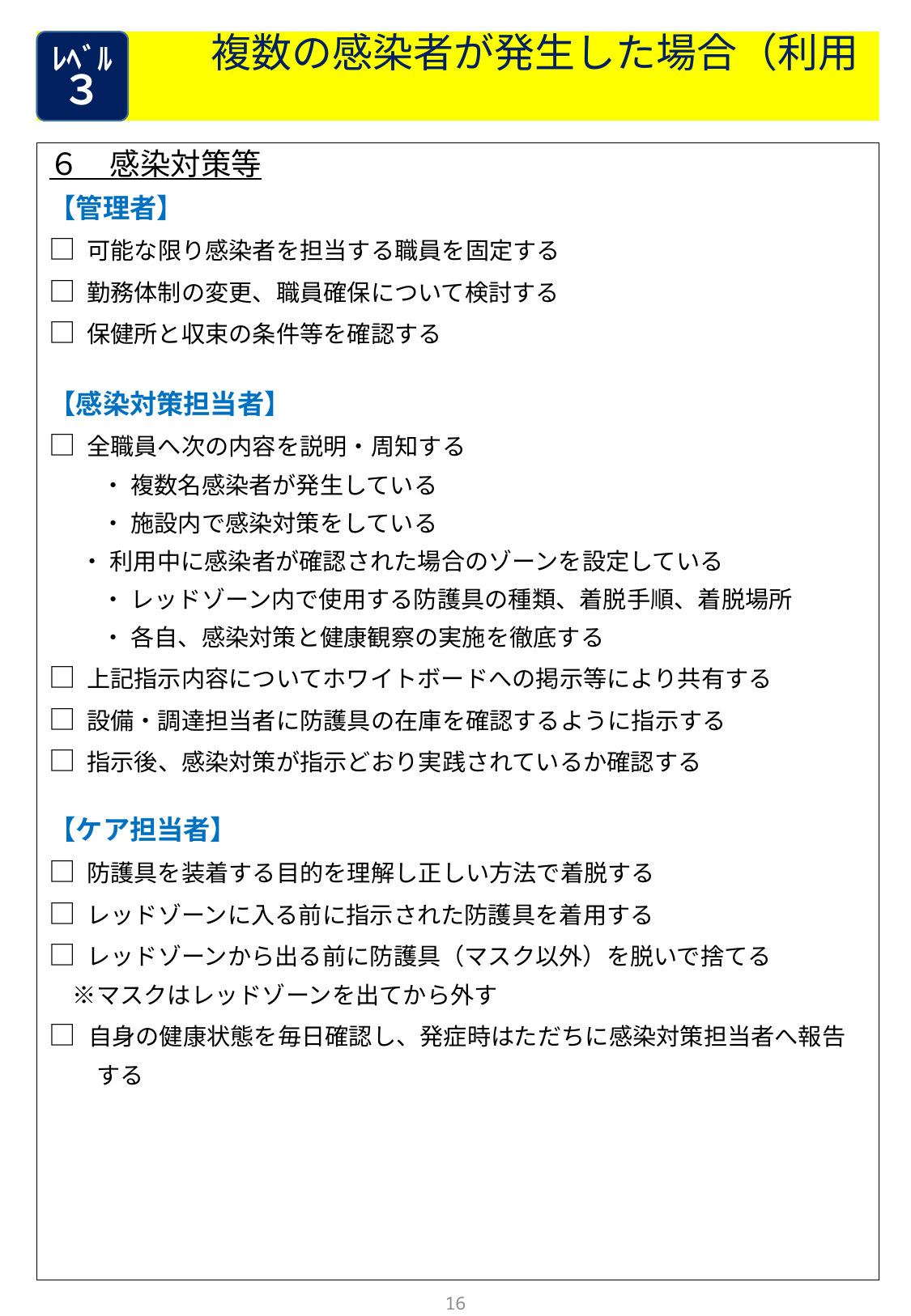

複数の感染者が発生した場合（利用者）
ﾚﾍﾞﾙ
３
６　感染対策等
【管理者】
□ 可能な限り感染者を担当する職員を固定する
□ 勤務体制の変更、職員確保について検討する
□ 保健所と収束の条件等を確認する

【感染対策担当者】
□ 全職員へ次の内容を説明・周知する
　　 ・ 複数名感染者が発生している
　　 ・ 施設内で感染対策をしている
     ・ 利用中に感染者が確認された場合のゾーンを設定している
　 　・ レッドゾーン内で使用する防護具の種類、着脱手順、着脱場所
　　 ・ 各自、感染対策と健康観察の実施を徹底する
□ 上記指示内容についてホワイトボードへの掲示等により共有する
□ 設備・調達担当者に防護具の在庫を確認するように指示する
□ 指示後、感染対策が指示どおり実践されているか確認する

【ケア担当者】
□ 防護具を装着する目的を理解し正しい方法で着脱する
□ レッドゾーンに入る前に指示された防護具を着用する
□ レッドゾーンから出る前に防護具（マスク以外）を脱いで捨てる
　※マスクはレッドゾーンを出てから外す
□ 自身の健康状態を毎日確認し、発症時はただちに感染対策担当者へ報告
　　する
16